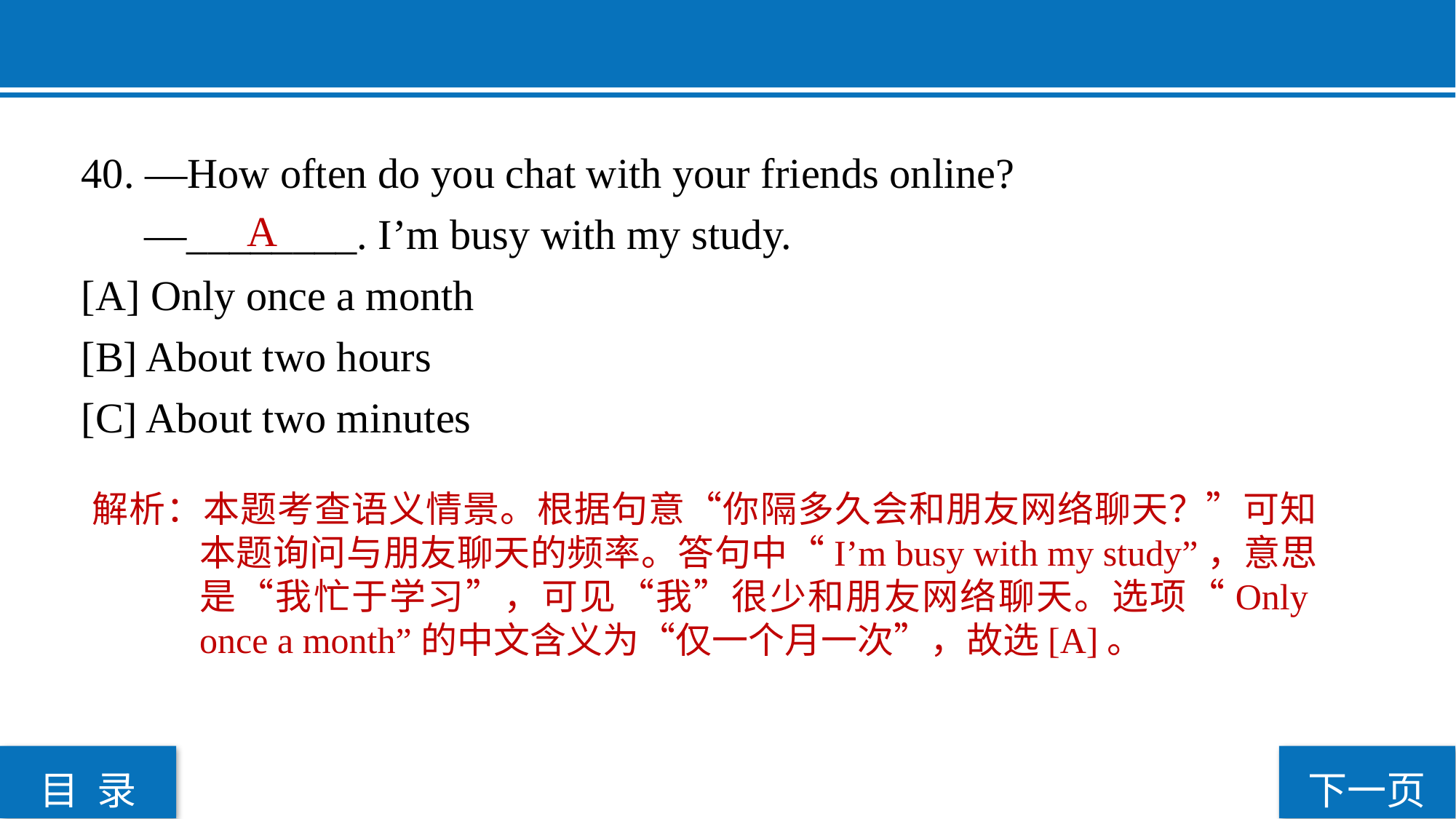

40. —How often do you chat with your friends online?
      —________. I’m busy with my study.
[A] Only once a month
[B] About two hours
[C] About two minutes
A
解析：本题考查语义情景。根据句意“你隔多久会和朋友网络聊天？”可知本题询问与朋友聊天的频率。答句中“I’m busy with my study”，意思是“我忙于学习”，可见“我”很少和朋友网络聊天。选项“Only once a month”的中文含义为“仅一个月一次”，故选[A]。